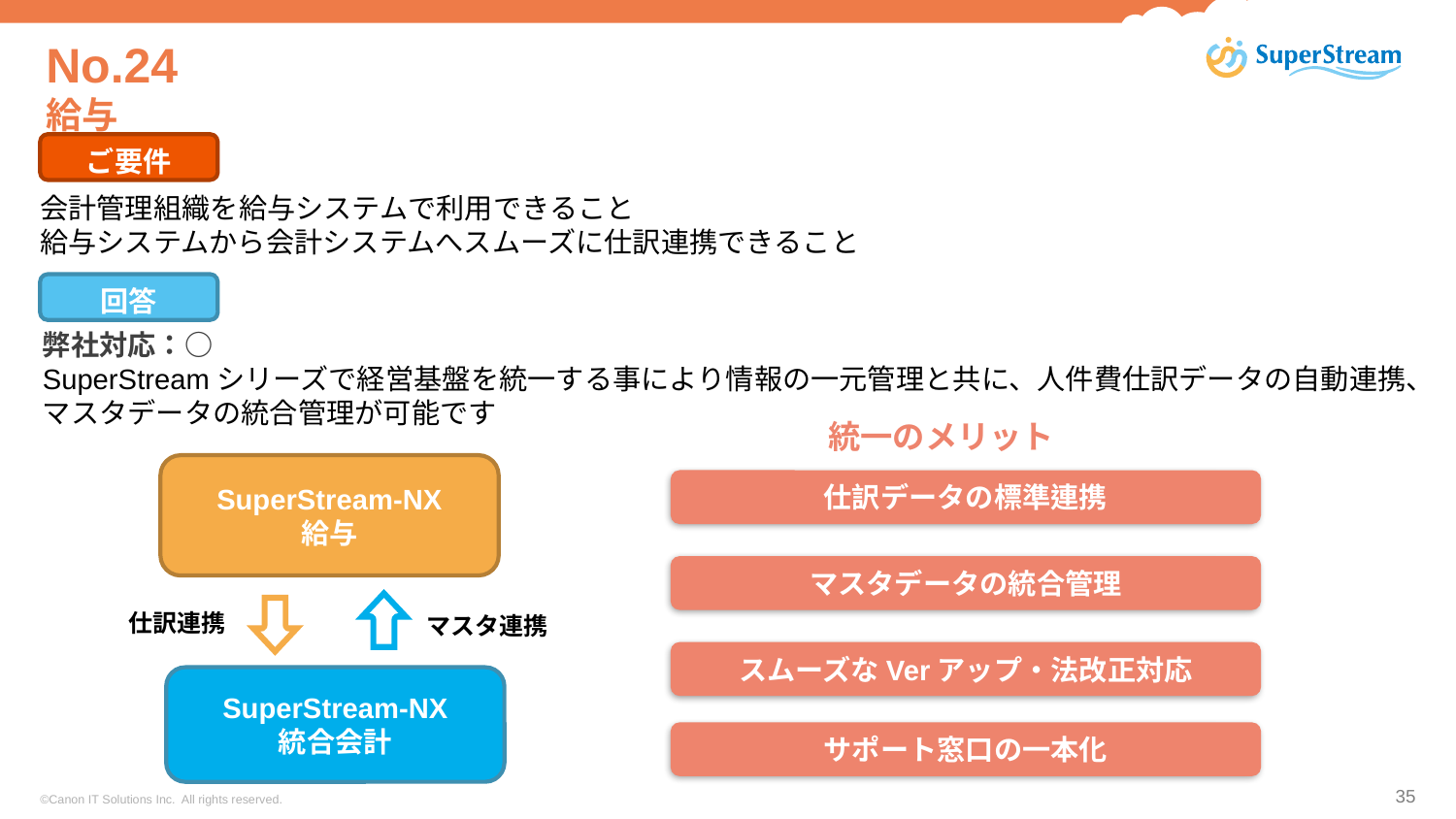

# No.24 給与
ご要件
会計管理組織を給与システムで利用できること
給与システムから会計システムへスムーズに仕訳連携できること

回答
弊社対応：○
SuperStreamシリーズで経営基盤を統一する事により情報の一元管理と共に、人件費仕訳データの自動連携、マスタデータの統合管理が可能です
統一のメリット
SuperStream-NX
給与
仕訳データの標準連携
マスタデータの統合管理

仕訳連携
マスタ連携
スムーズなVerアップ・法改正対応
SuperStream-NX
統合会計
サポート窓口の一本化
©Canon IT Solutions Inc.  All rights reserved.
35